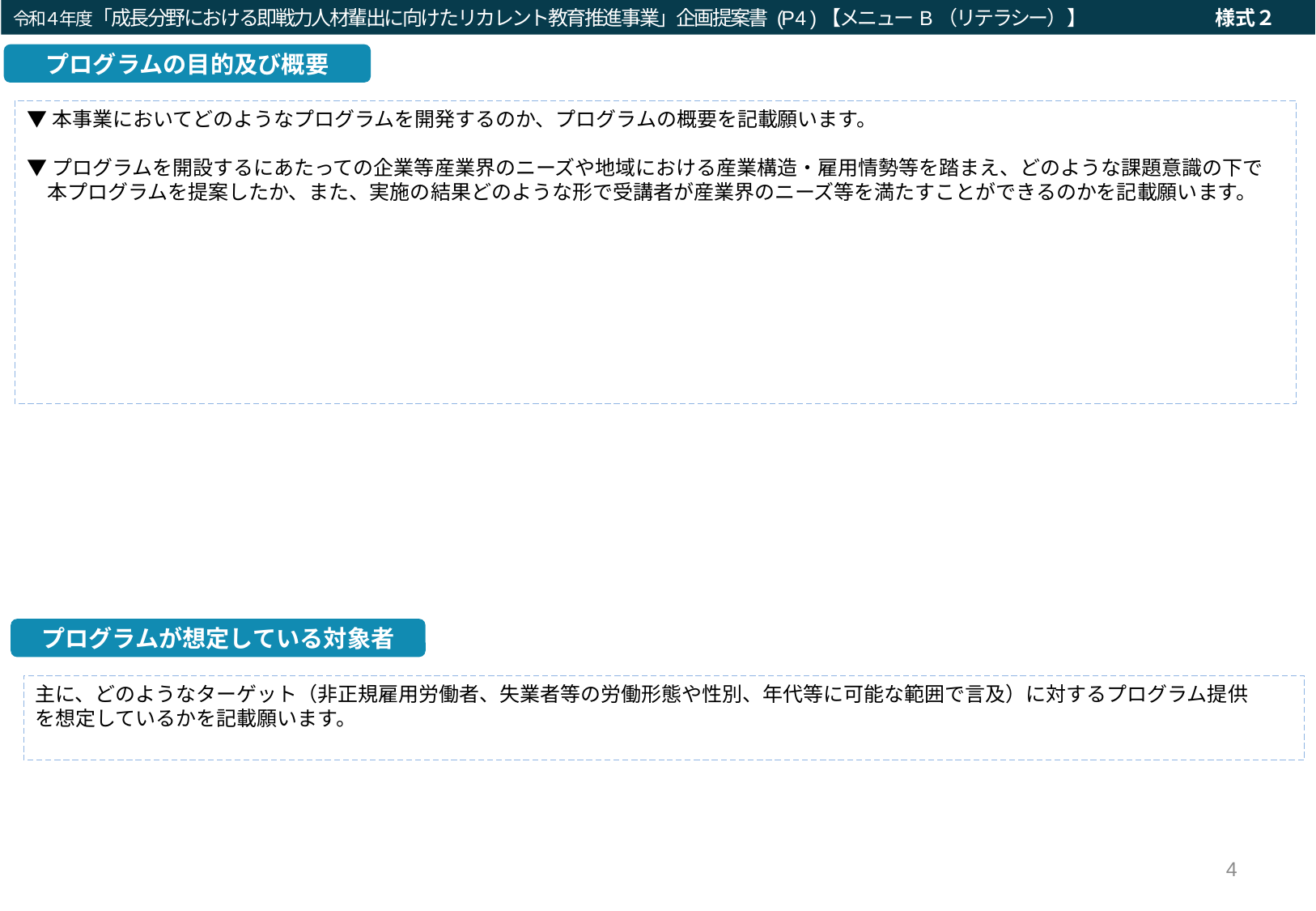

令和４年度「成長分野における即戦力人材輩出に向けたリカレント教育推進事業」企画提案書 (P4 )【メニューB（リテラシー） 】　　　　　　　様式２
プログラムの目的及び概要
▼本事業においてどのようなプログラムを開発するのか、プログラムの概要を記載願います。

▼プログラムを開設するにあたっての企業等産業界のニーズや地域における産業構造・雇用情勢等を踏まえ、どのような課題意識の下で
　本プログラムを提案したか、また、実施の結果どのような形で受講者が産業界のニーズ等を満たすことができるのかを記載願います。

プログラムが想定している対象者
主に、どのようなターゲット（非正規雇用労働者、失業者等の労働形態や性別、年代等に可能な範囲で言及）に対するプログラム提供
を想定しているかを記載願います。

4